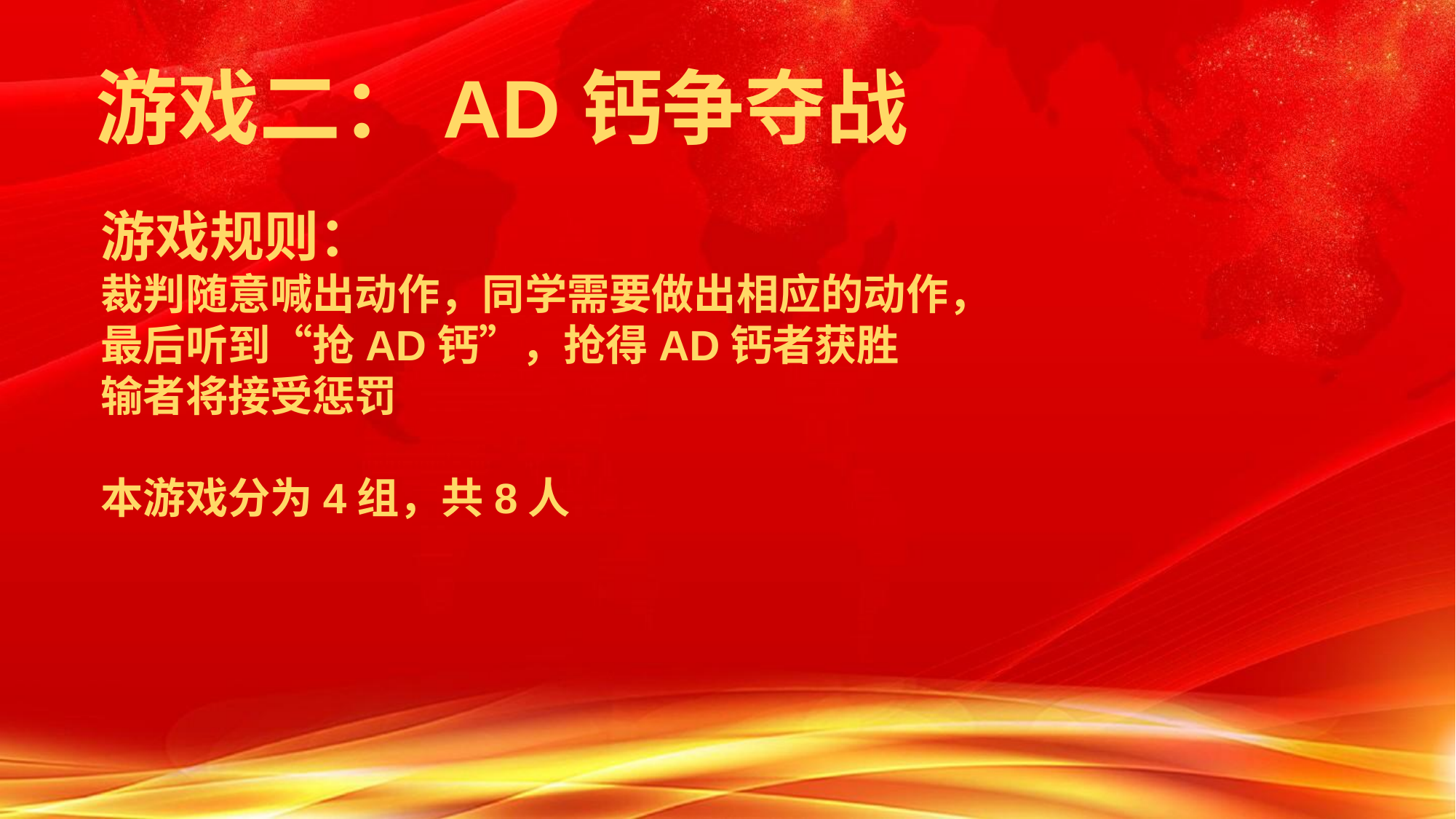

游戏二：AD钙争夺战
游戏规则：
裁判随意喊出动作，同学需要做出相应的动作，
最后听到“抢AD钙”，抢得AD钙者获胜
输者将接受惩罚

本游戏分为4组，共8人